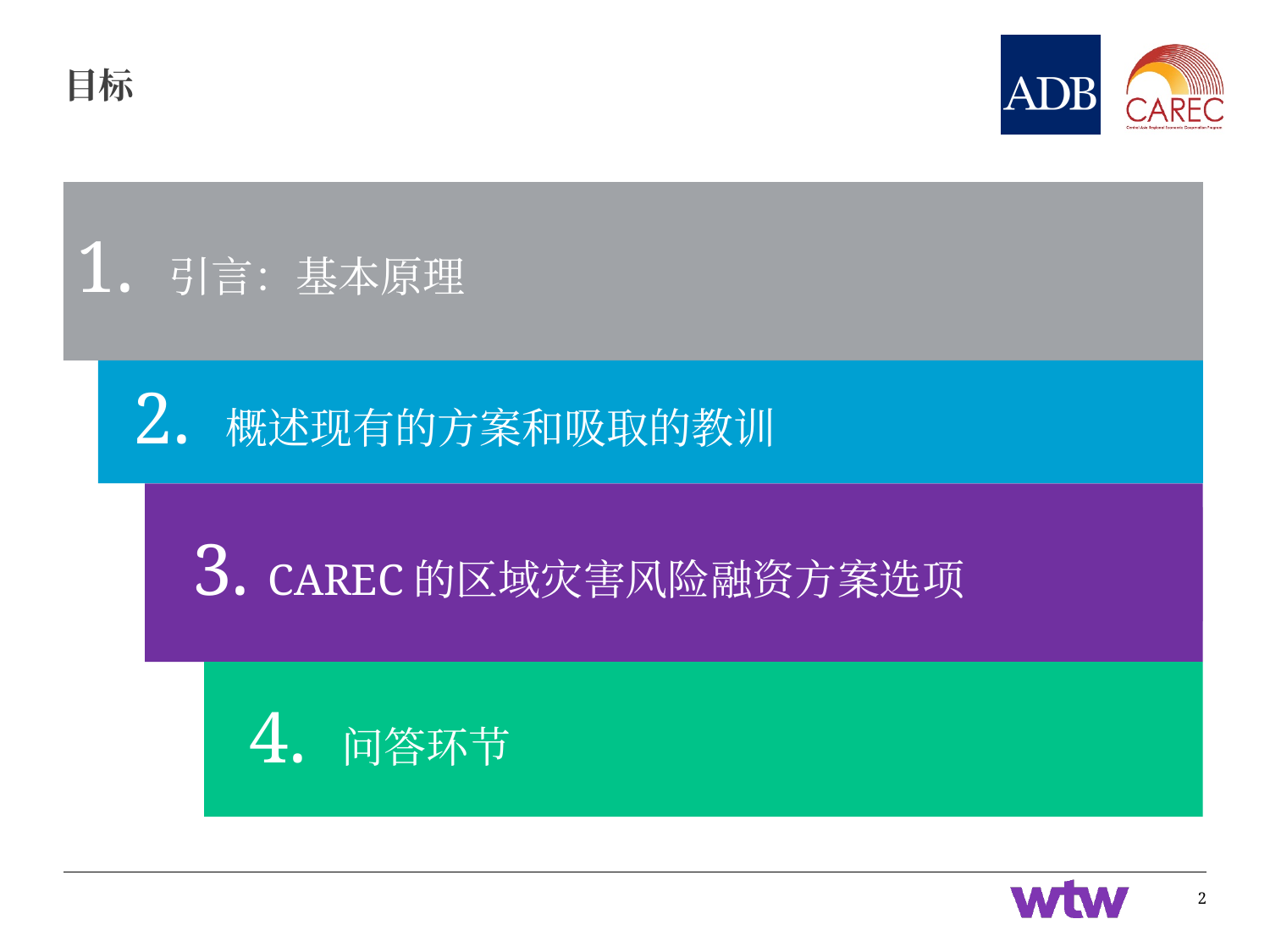

# 目标

1. 引言：基本原理

2. 概述现有的方案和吸取的教训

3. CAREC的区域灾害风险融资方案选项

4. 问答环节
2